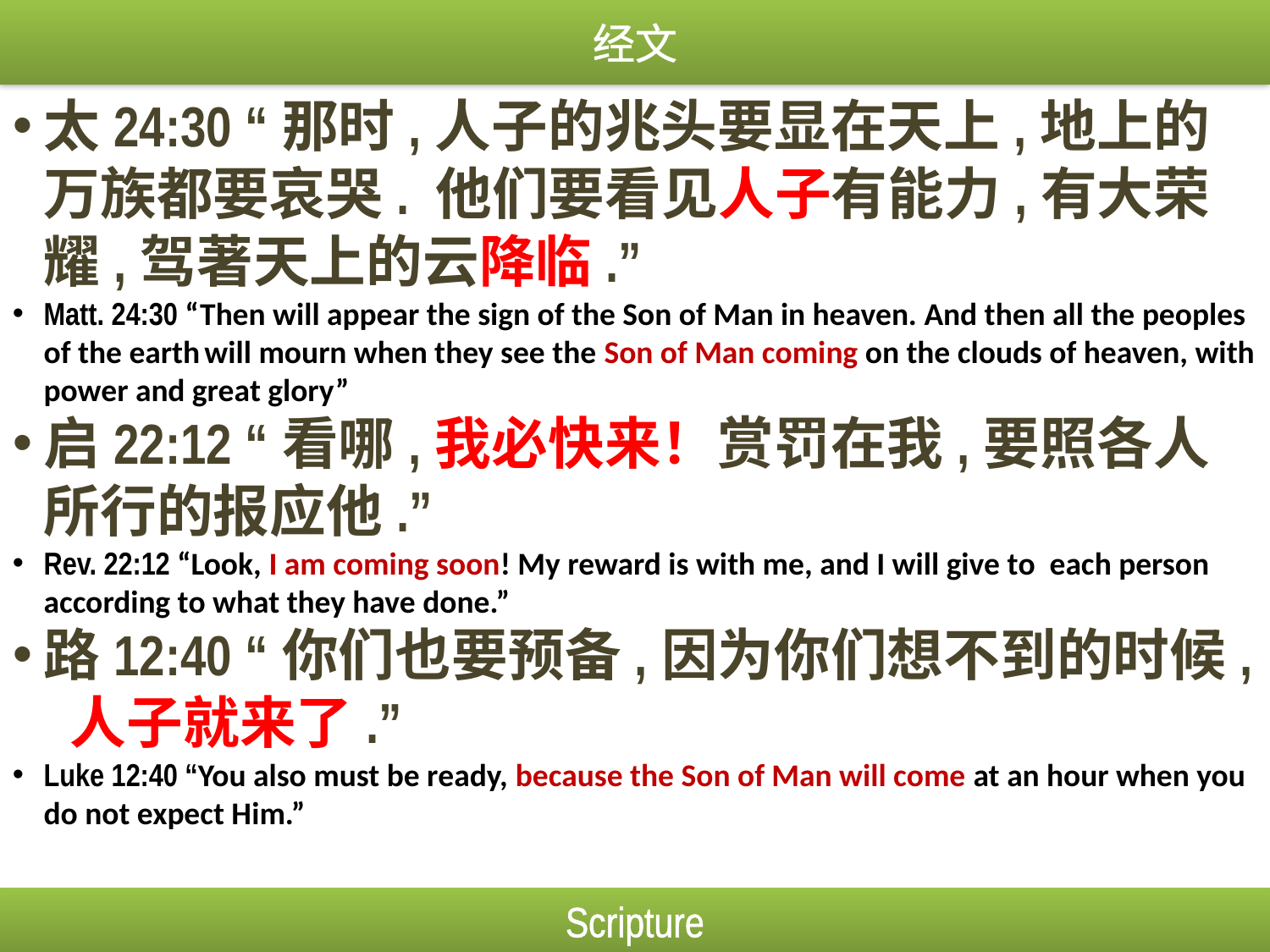

经文
太24:30 “那时,人子的兆头要显在天上,地上的万族都要哀哭. 他们要看见人子有能力,有大荣耀,驾著天上的云降临.”
Matt. 24:30 “Then will appear the sign of the Son of Man in heaven. And then all the peoples of the earth will mourn when they see the Son of Man coming on the clouds of heaven, with power and great glory”
启22:12 “看哪,我必快来！赏罚在我,要照各人所行的报应他.”
Rev. 22:12 “Look, I am coming soon! My reward is with me, and I will give to  each person according to what they have done.”
路12:40 “你们也要预备,因为你们想不到的时候,  人子就来了.”
Luke 12:40 “You also must be ready, because the Son of Man will come at an hour when you do not expect Him.”
Scripture